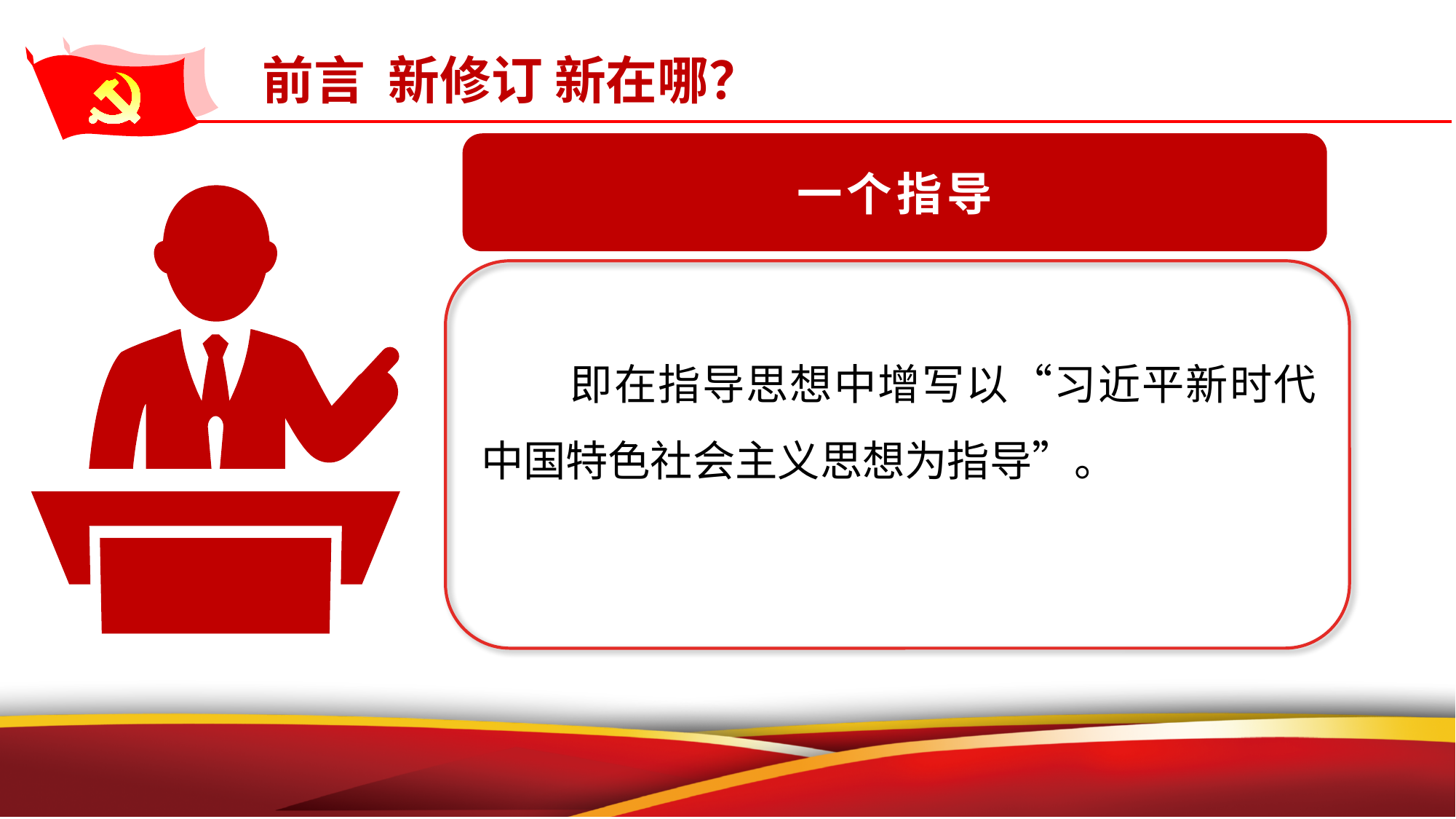

前言  新修订 新在哪？
一个指导

         即在指导思想中增写以“习近平新时代中国特色社会主义思想为指导”。